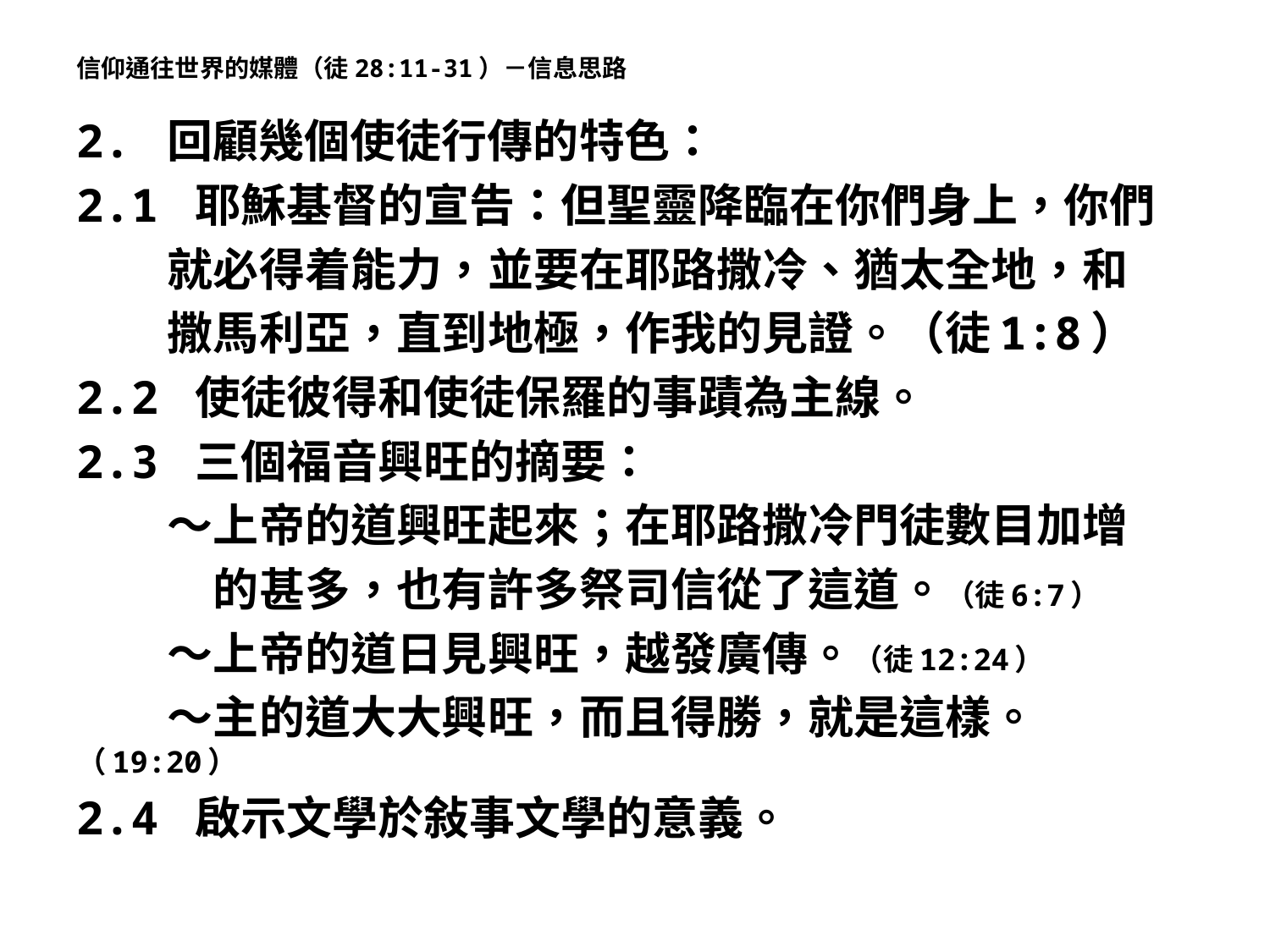

# 信仰通往世界的媒體（徒28:11-31）－信息思路
2. 回顧幾個使徒行傳的特色：
2.1 耶穌基督的宣告：但聖靈降臨在你們身上，你們
　　就必得着能力，並要在耶路撒冷、猶太全地，和
　　撒馬利亞，直到地極，作我的見證。（徒1:8）
2.2 使徒彼得和使徒保羅的事蹟為主線。
2.3 三個福音興旺的摘要：
　　～上帝的道興旺起來；在耶路撒冷門徒數目加增
　　　的甚多，也有許多祭司信從了這道。（徒6:7）
　　～上帝的道日見興旺，越發廣傳。（徒12:24）
　　～主的道大大興旺，而且得勝，就是這樣。（19:20）
2.4 啟示文學於敍事文學的意義。